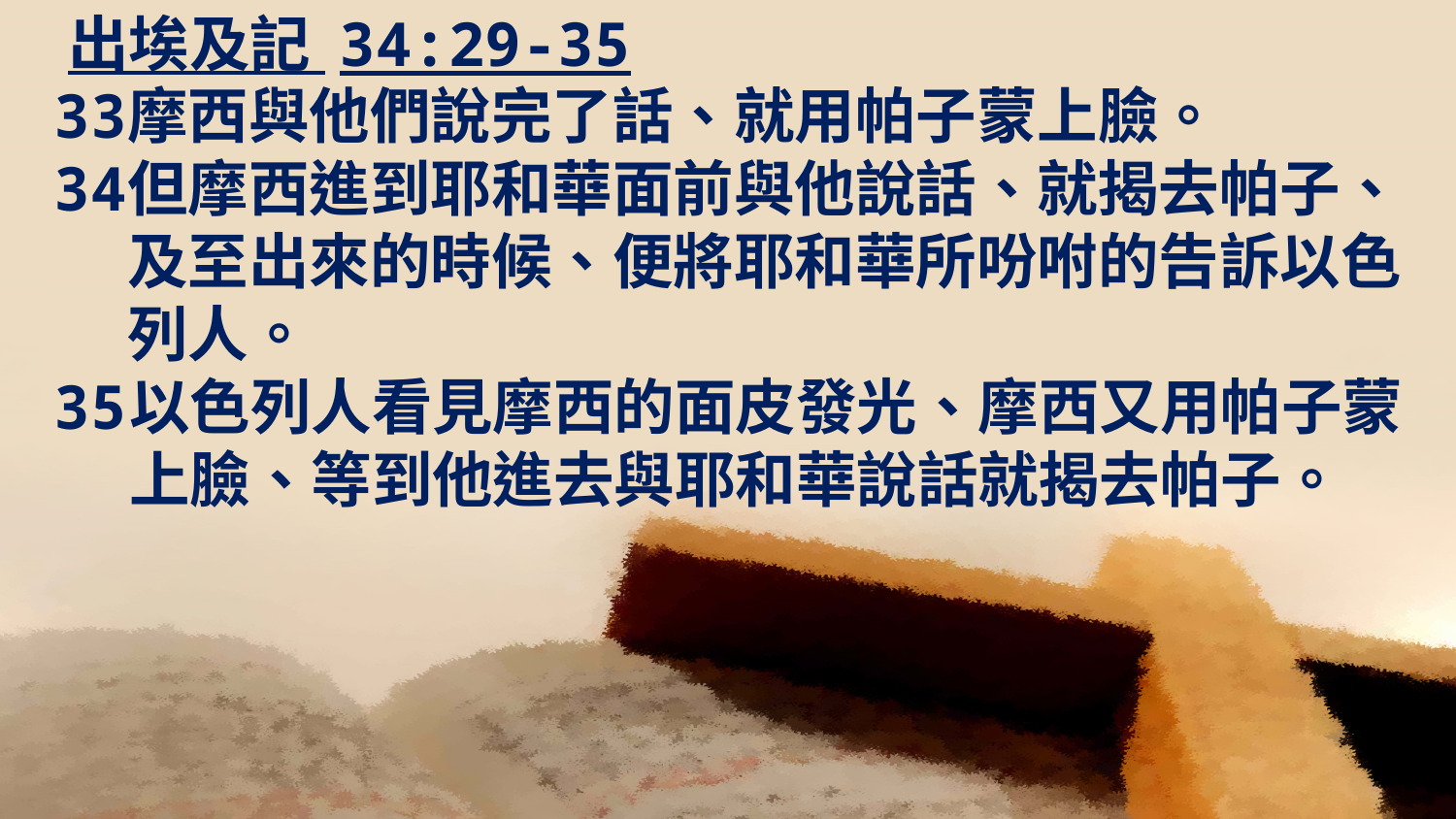

出埃及記 34:29-35
33	摩西與他們說完了話、就用帕子蒙上臉。
34	但摩西進到耶和華面前與他說話、就揭去帕子、及至出來的時候、便將耶和華所吩咐的告訴以色列人。
35	以色列人看見摩西的面皮發光、摩西又用帕子蒙上臉、等到他進去與耶和華說話就揭去帕子。